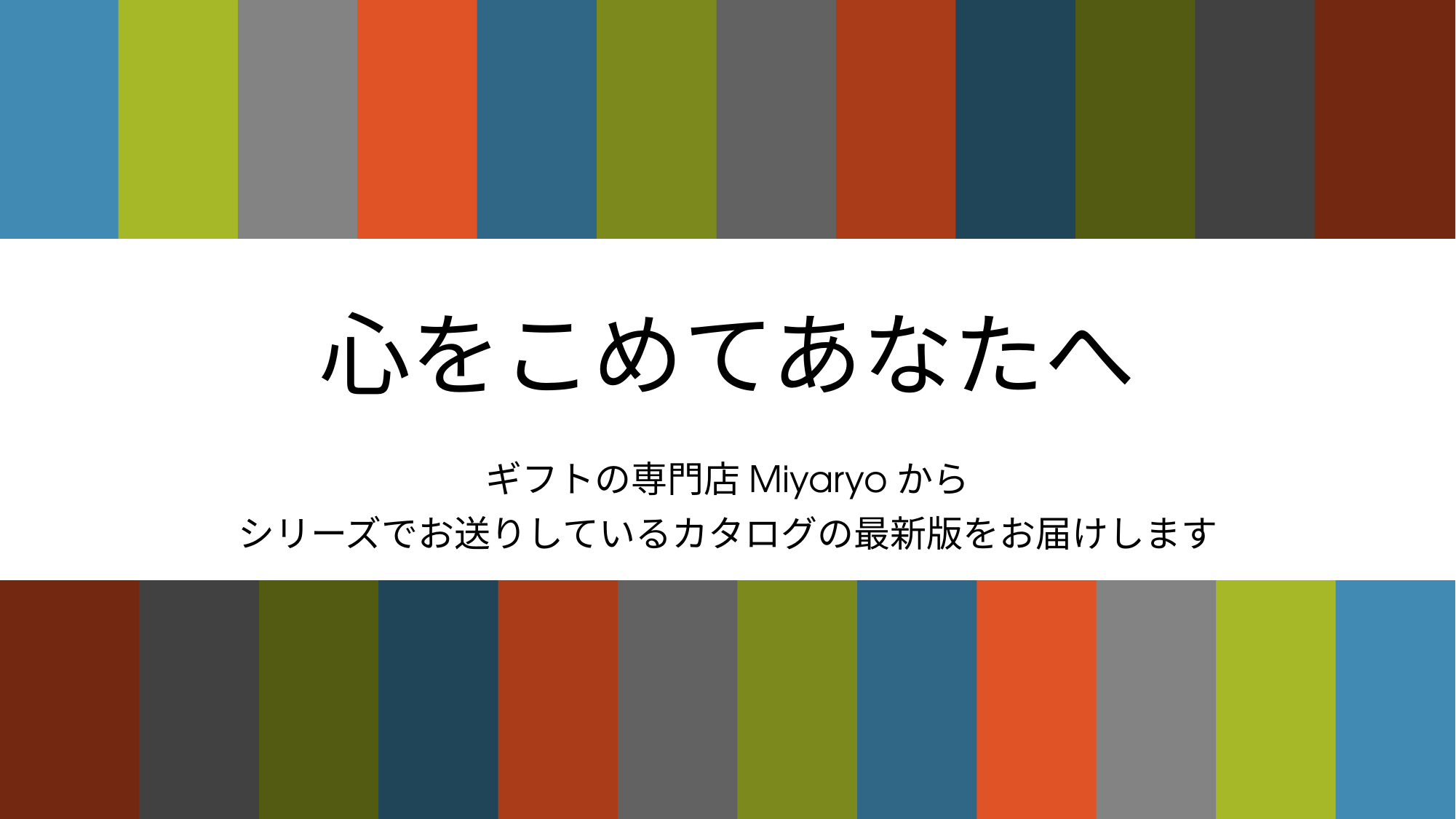

# 心をこめてあなたへ
ギフトの専門店Miyaryoから
シリーズでお送りしているカタログの最新版をお届けします